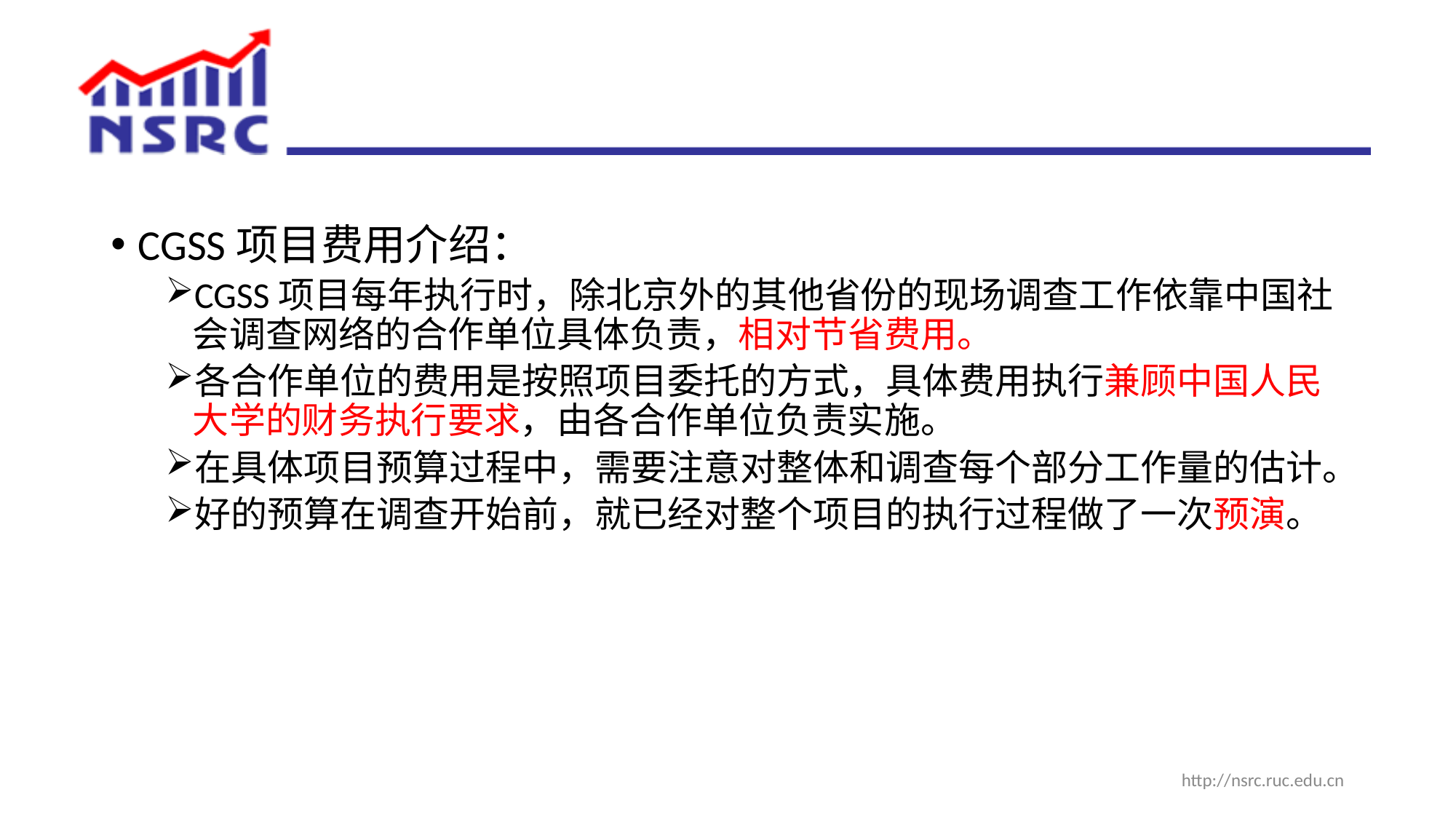

#
CGSS项目费用介绍：
CGSS项目每年执行时，除北京外的其他省份的现场调查工作依靠中国社会调查网络的合作单位具体负责，相对节省费用。
各合作单位的费用是按照项目委托的方式，具体费用执行兼顾中国人民大学的财务执行要求，由各合作单位负责实施。
在具体项目预算过程中，需要注意对整体和调查每个部分工作量的估计。
好的预算在调查开始前，就已经对整个项目的执行过程做了一次预演。